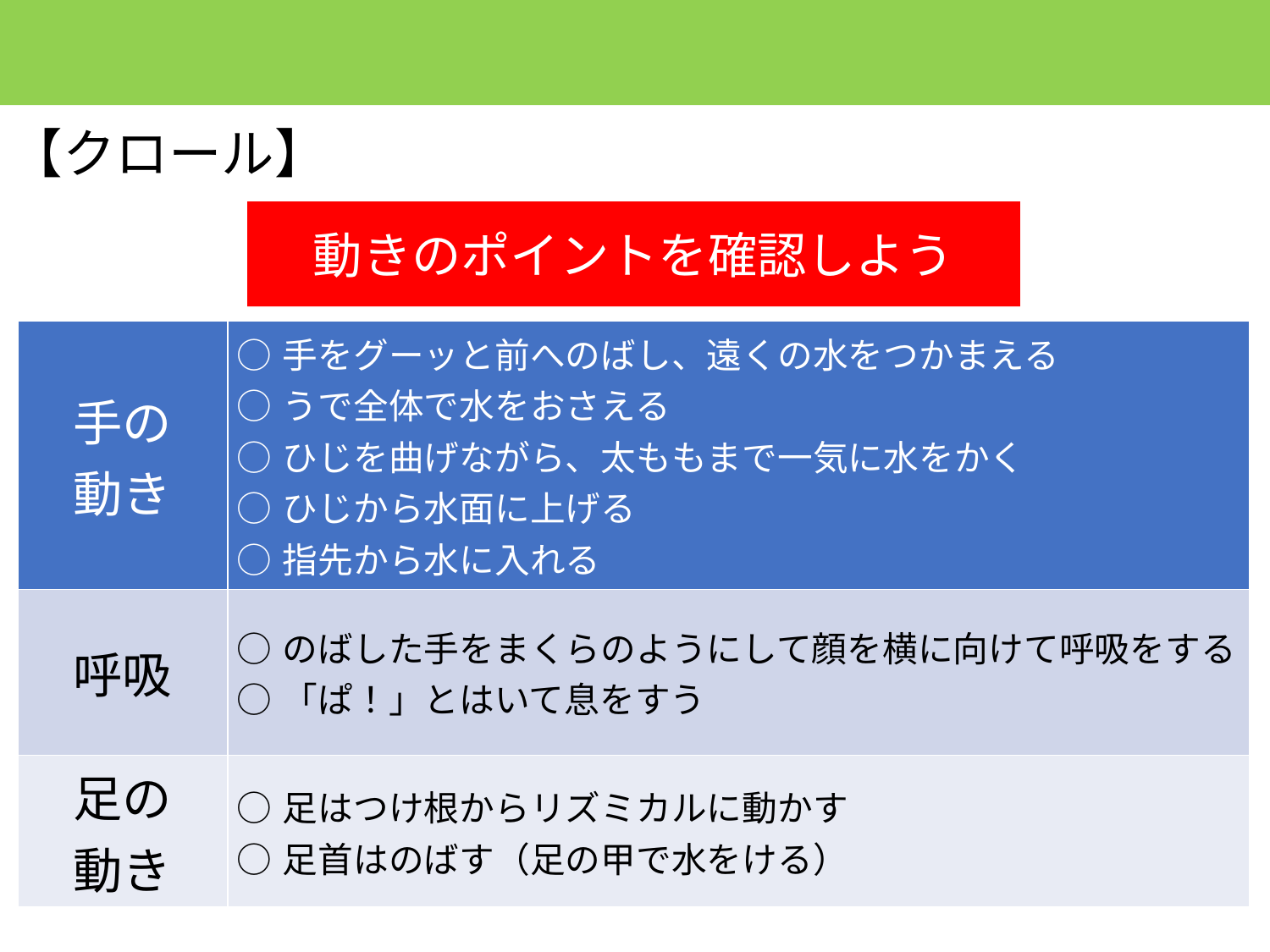

【クロール】

動きのポイントを確認しよう
| 手の 動き | ○手をグーッと前へのばし、遠くの水をつかまえる ○うで全体で水をおさえる ○ひじを曲げながら、太ももまで一気に水をかく ○ひじから水面に上げる ○指先から水に入れる |
| --- | --- |
| 呼吸 | ○のばした手をまくらのようにして顔を横に向けて呼吸をする ○「ぱ！」とはいて息をすう |
| 足の 動き | ○足はつけ根からリズミカルに動かす ○足首はのばす（足の甲で水をける） |